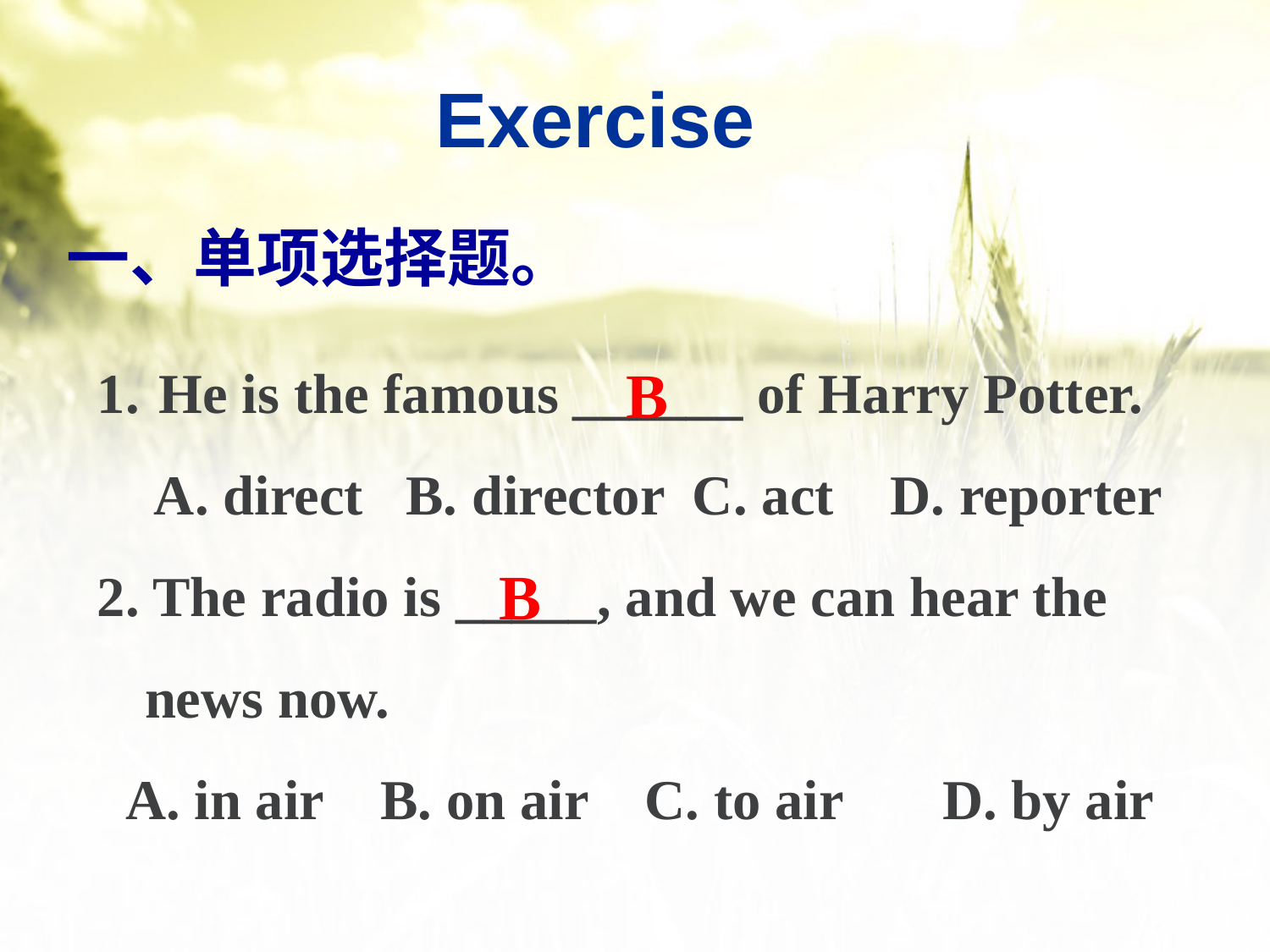

Exercise
一、单项选择题。
 He is the famous ______ of Harry Potter.
    A. direct   B. director  C. act    D. reporter
2. The radio is _____, and we can hear the news now.
  A. in air    B. on air    C. to air       D. by air
B
B